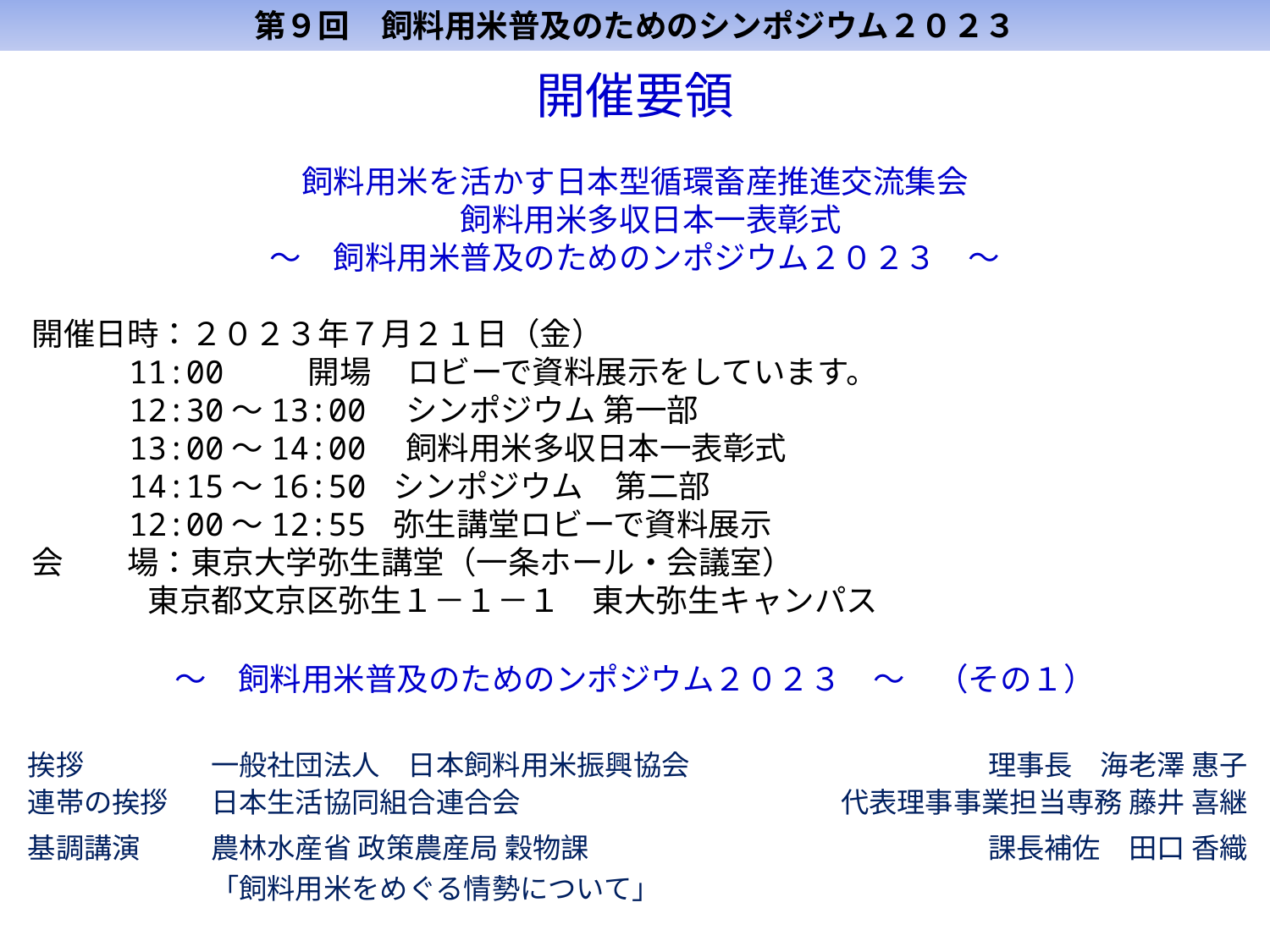

第９回　飼料用米普及のためのシンポジウム２０２３
開催要領

飼料用米を活かす日本型循環畜産推進交流集会
　飼料用米多収日本一表彰式
～　飼料用米普及のためのンポジウム２０２３　～

開催日時：２０２３年７月２１日（金）
11:00    開場     ロビーで資料展示をしています。
12:30～13:00　シンポジウム 第一部
13:00～14:00　飼料用米多収日本一表彰式
14:15～16:50 シンポジウム　第二部
12:00～12:55 弥生講堂ロビーで資料展示
会　　場：東京大学弥生講堂（一条ホール・会議室）
東京都文京区弥生１－１－１　東大弥生キャンパス
～　飼料用米普及のためのンポジウム２０２３　～　（その１）
| 挨拶 | 一般社団法人　日本飼料用米振興協会 | 理事長　海老澤 惠子 |
| --- | --- | --- |
| 連帯の挨拶 | 日本生活協同組合連合会 | 代表理事事業担当専務 藤井 喜継 |
| 基調講演 | 農林水産省 政策農産局 穀物課 「飼料用米をめぐる情勢について」 | 課長補佐　田口 香織 |